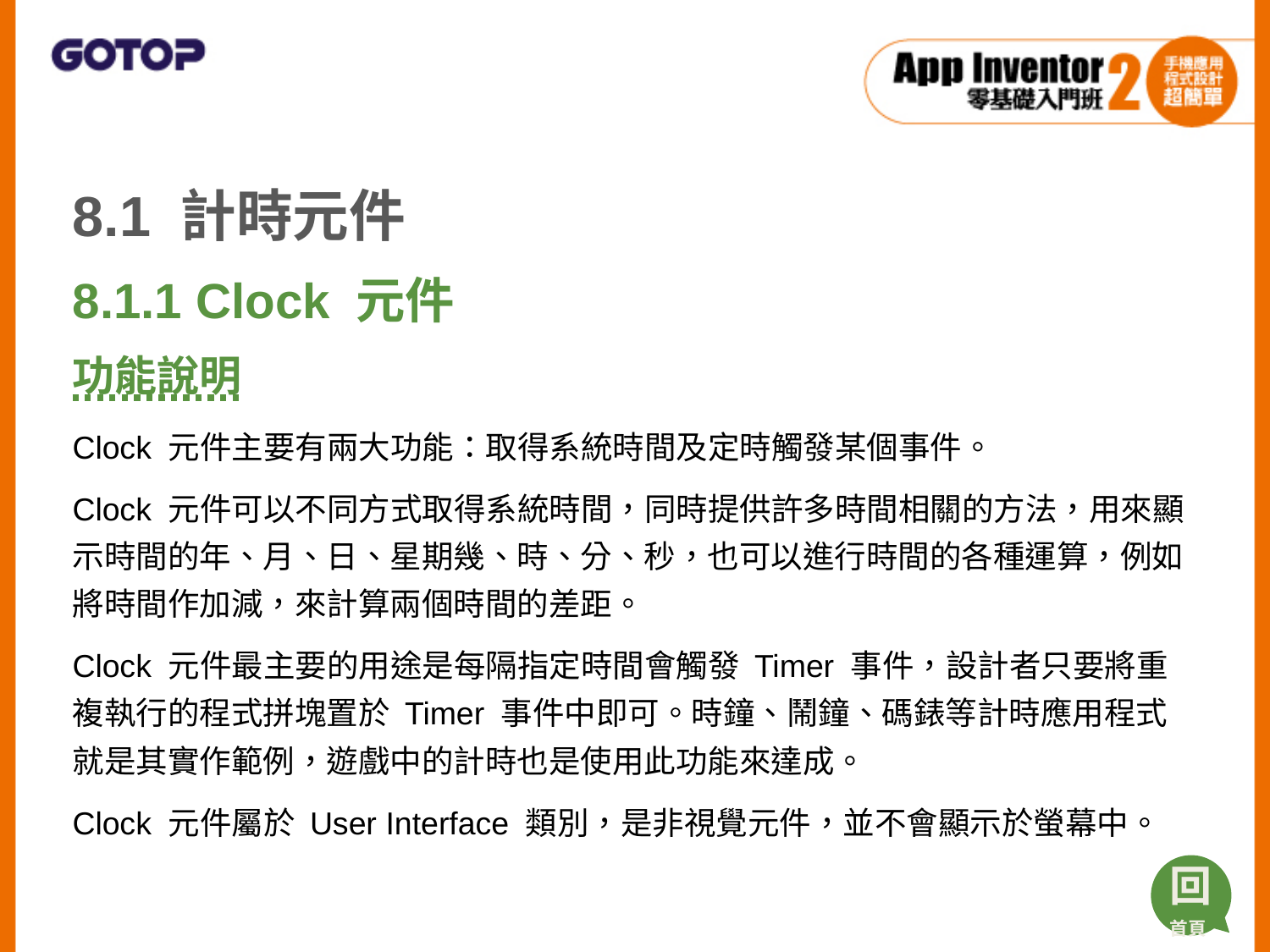

8.1 計時元件
8.1.1 Clock 元件
功能說明
Clock 元件主要有兩大功能：取得系統時間及定時觸發某個事件。
Clock 元件可以不同方式取得系統時間，同時提供許多時間相關的方法，用來顯示時間的年、月、日、星期幾、時、分、秒，也可以進行時間的各種運算，例如將時間作加減，來計算兩個時間的差距。
Clock 元件最主要的用途是每隔指定時間會觸發 Timer 事件，設計者只要將重複執行的程式拼塊置於 Timer 事件中即可。時鐘、鬧鐘、碼錶等計時應用程式就是其實作範例，遊戲中的計時也是使用此功能來達成。
Clock 元件屬於 User Interface 類別，是非視覺元件，並不會顯示於螢幕中。

回
首頁